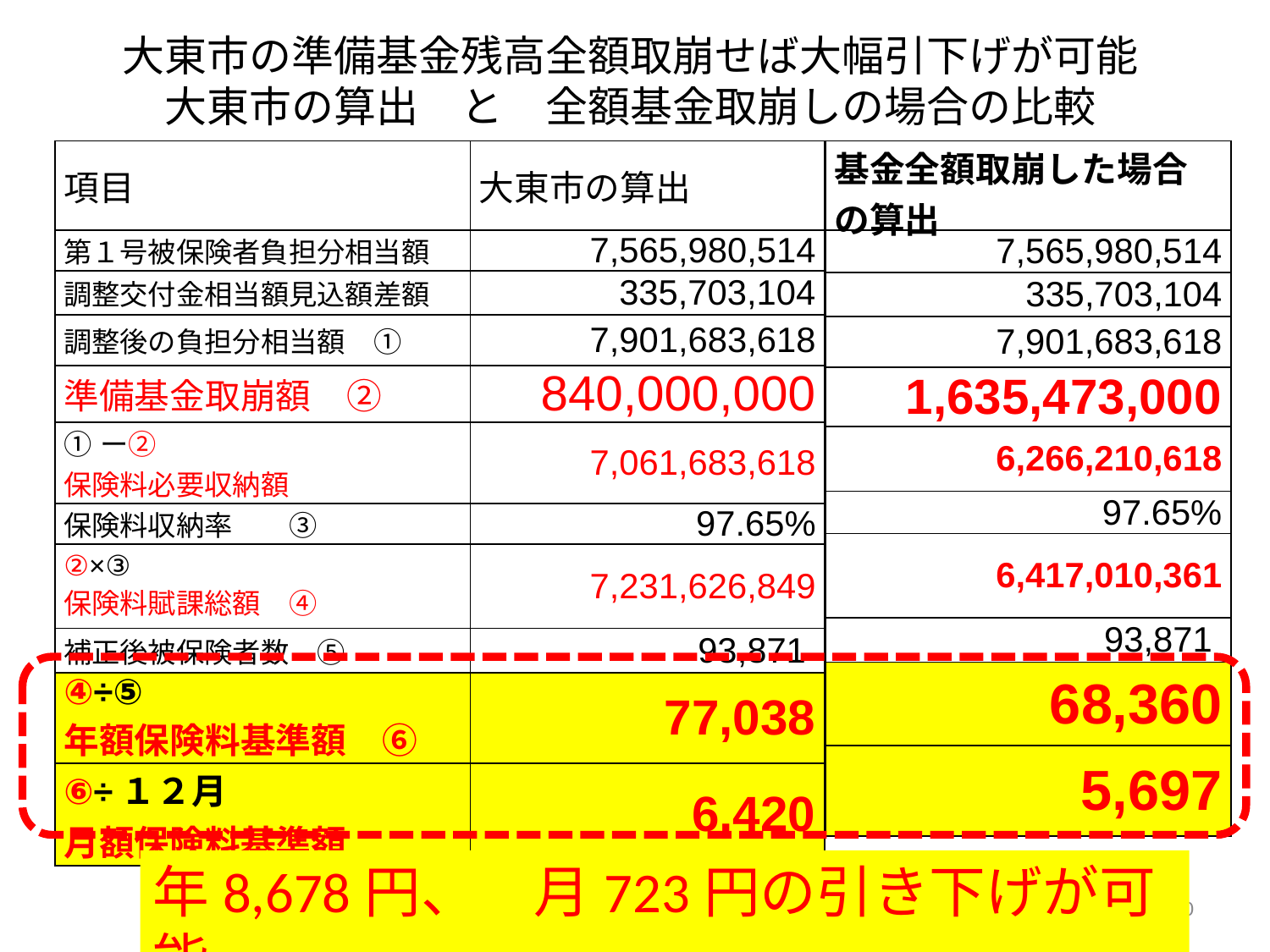

# 大東市の準備基金残高全額取崩せば大幅引下げが可能 大東市の算出　と　全額基金取崩しの場合の比較
| 項目 | 大東市の算出 |
| --- | --- |
| 第１号被保険者負担分相当額 | 7,565,980,514 |
| 調整交付金相当額見込額差額 | 335,703,104 |
| 調整後の負担分相当額　① | 7,901,683,618 |
| 準備基金取崩額　② | 840,000,000 |
| ①ー② 保険料必要収納額 | 7,061,683,618 |
| 保険料収納率　　③ | 97.65% |
| ②×③ 保険料賦課総額　④ | 7,231,626,849 |
| 補正後被保険者数　⑤ | 93,871 |
| ④÷⑤ 年額保険料基準額　⑥ | 77,038 |
| ⑥÷１２月 月額保険料基準額 | 6,420 |
| 基金全額取崩した場合の算出 |
| --- |
| 7,565,980,514 |
| 335,703,104 |
| 7,901,683,618 |
| 1,635,473,000 |
| 6,266,210,618 |
| 97.65% |
| 6,417,010,361 |
| 93,871 |
| 68,360 |
| 5,697 |

年8,678円、　月723円の引き下げが可能
50